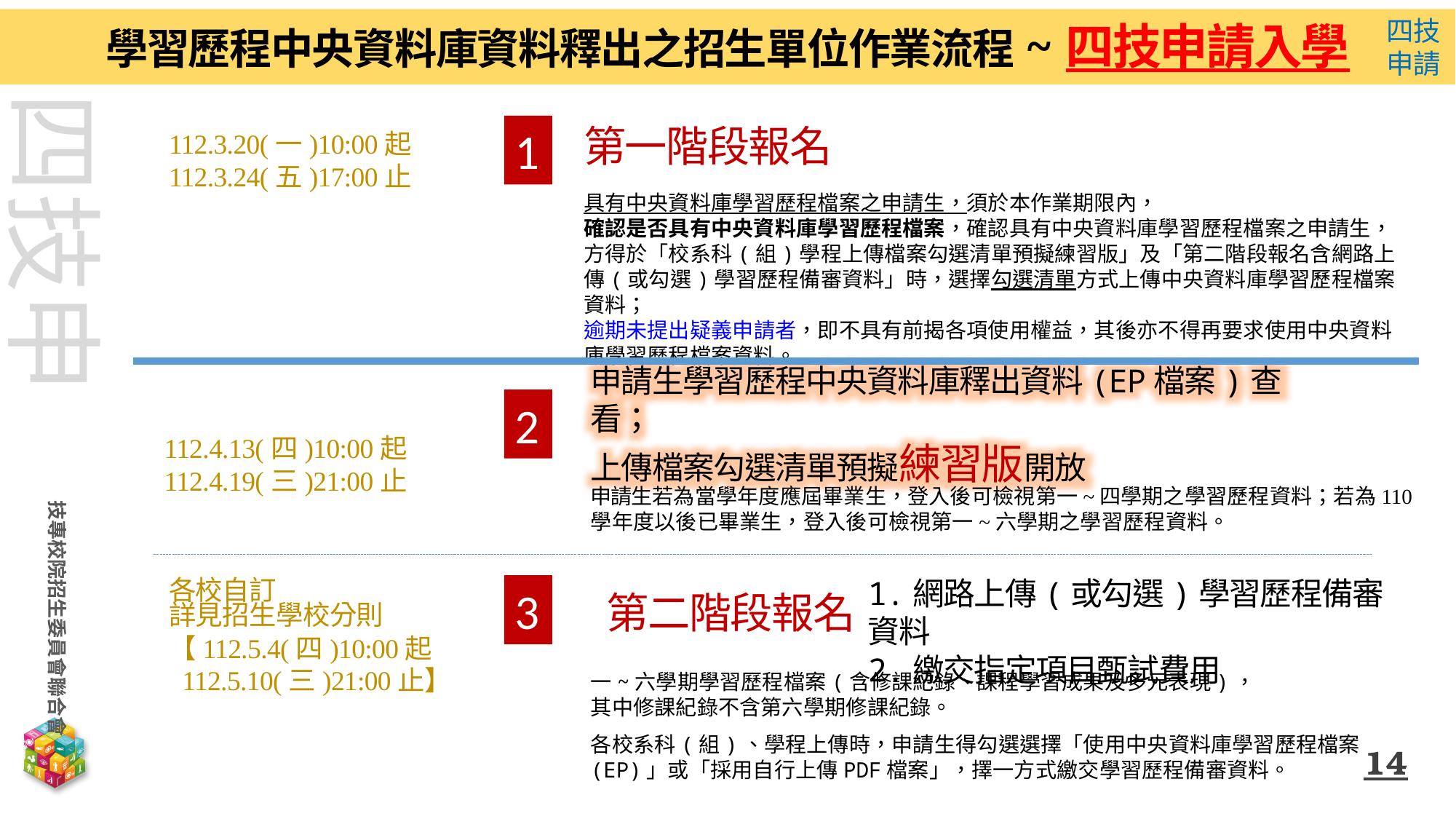

學習歷程中央資料庫資料釋出之招生單位作業流程~四技申請入學
第一階段報名
1
112.3.20(一)10:00起
112.3.24(五)17:00止
具有中央資料庫學習歷程檔案之申請生，須於本作業期限內，
確認是否具有中央資料庫學習歷程檔案，確認具有中央資料庫學習歷程檔案之申請生，方得於「校系科(組)學程上傳檔案勾選清單預擬練習版」及「第二階段報名含網路上傳(或勾選)學習歷程備審資料」時，選擇勾選清單方式上傳中央資料庫學習歷程檔案資料；
逾期未提出疑義申請者，即不具有前揭各項使用權益，其後亦不得再要求使用中央資料庫學習歷程檔案資料。
申請生學習歷程中央資料庫釋出資料(EP檔案)查看；
上傳檔案勾選清單預擬練習版開放
2
112.4.13(四)10:00起
112.4.19(三)21:00止
申請生若為當學年度應屆畢業生，登入後可檢視第一~四學期之學習歷程資料；若為110學年度以後已畢業生，登入後可檢視第一~六學期之學習歷程資料。
1.網路上傳(或勾選)學習歷程備審資料
2.繳交指定項目甄試費用
各校自訂
詳見招生學校分則
【112.5.4(四)10:00起
  112.5.10(三)21:00止】
3
第二階段報名
一~六學期學習歷程檔案(含修課紀錄、課程學習成果及多元表現)，
其中修課紀錄不含第六學期修課紀錄。
各校系科(組)、學程上傳時，申請生得勾選選擇「使用中央資料庫學習歷程檔案(EP)」或「採用自行上傳PDF檔案」，擇一方式繳交學習歷程備審資料。